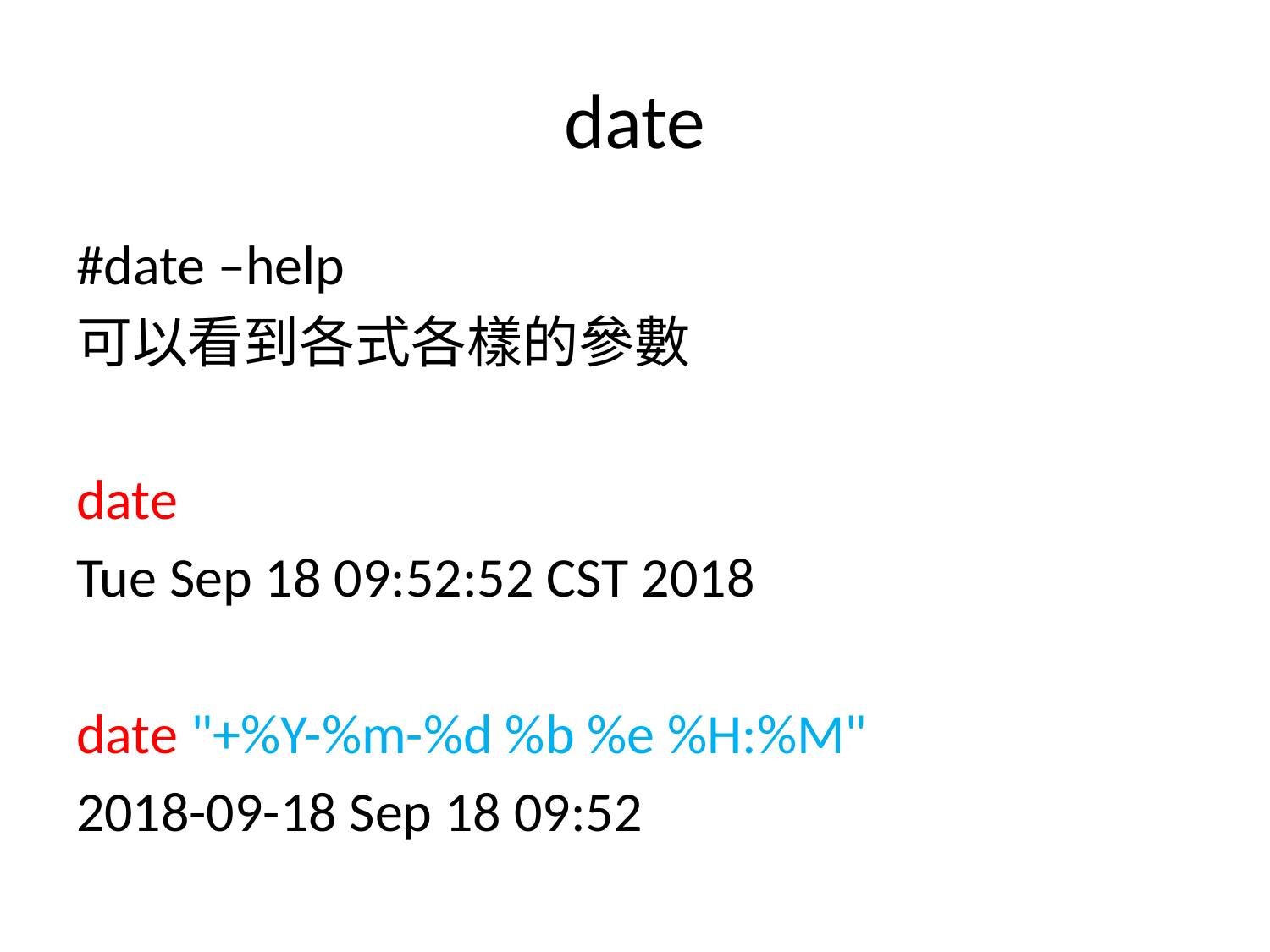

# date
#date –help
可以看到各式各樣的參數

date
Tue Sep 18 09:52:52 CST 2018

date "+%Y-%m-%d %b %e %H:%M"
2018-09-18 Sep 18 09:52